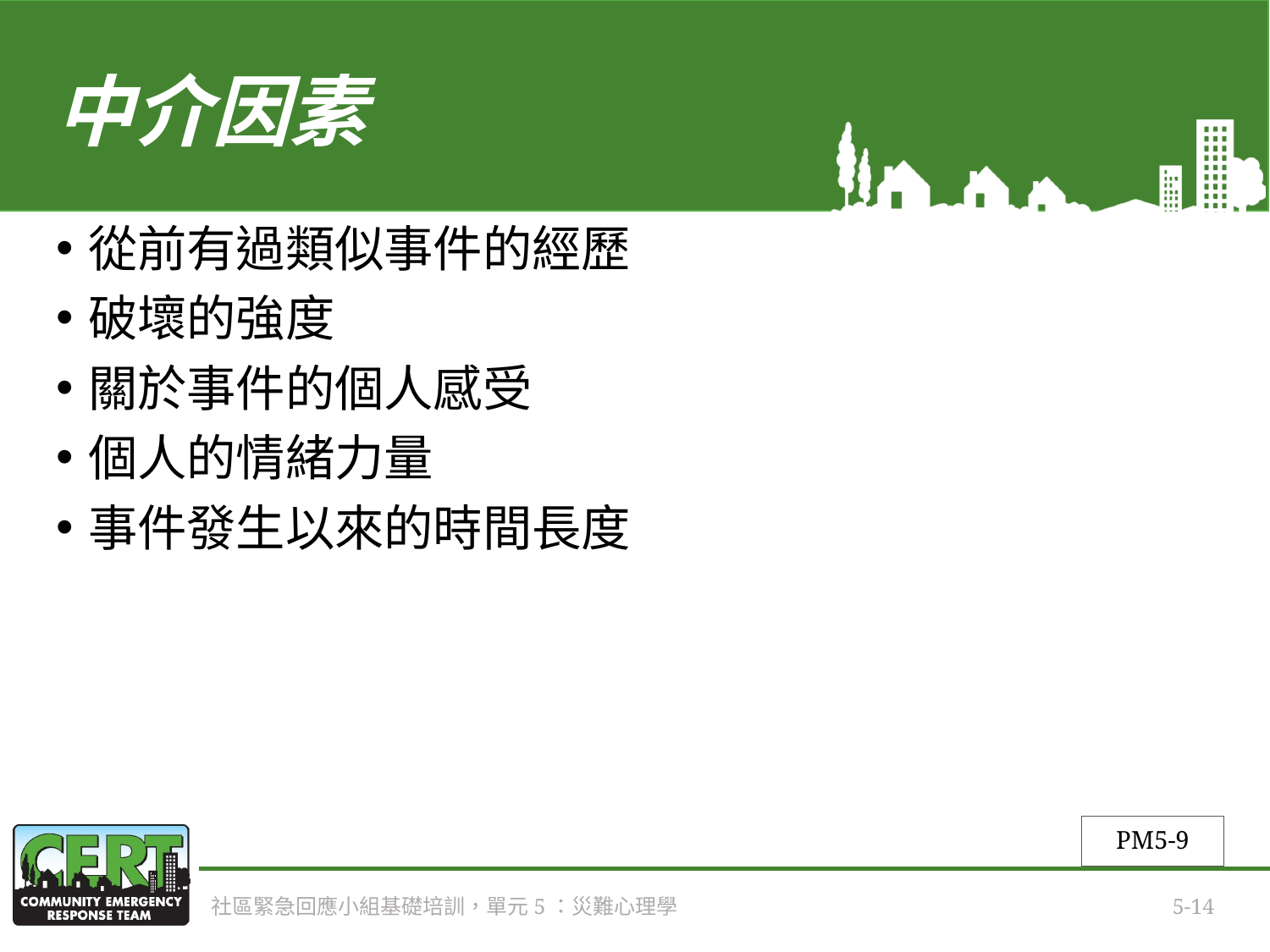

# 中介因素
從前有過類似事件的經歷
破壞的強度
關於事件的個人感受
個人的情緒力量
事件發生以來的時間長度
PM5-9
社區緊急回應小組基礎培訓，單元5：災難心理學
5-14